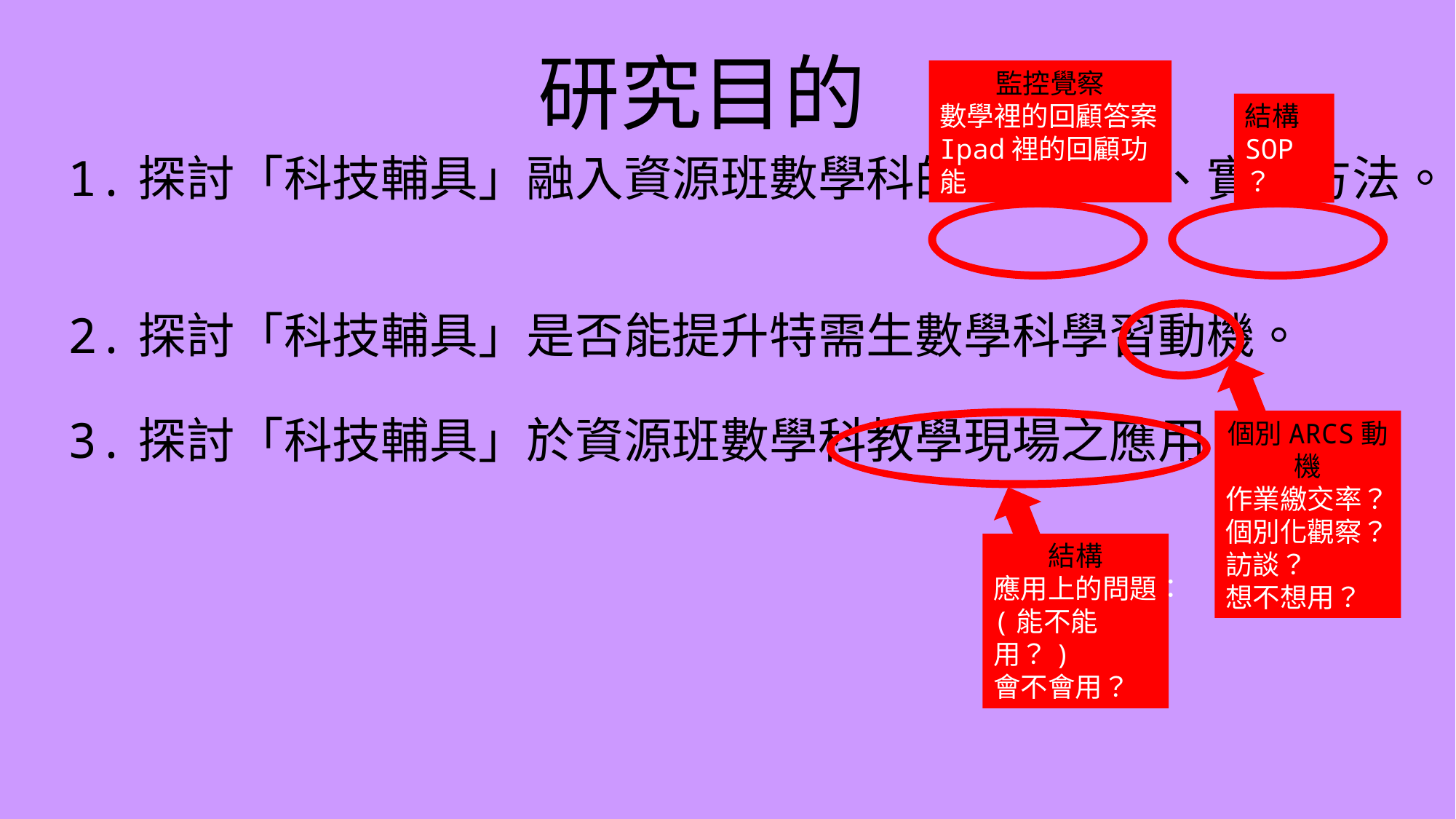

# 1.探討「科技輔具」融入資源班數學科的教學內容、實施方法。 2.探討「科技輔具」是否能提升特需生數學科學習動機。 3.探討「科技輔具」於資源班數學科教學現場之應用。
研究目的
監控覺察
數學裡的回顧答案
Ipad裡的回顧功能
結構
SOP？

個別ARCS動機
作業繳交率？
個別化觀察？訪談？
想不想用？

結構
應用上的問題：
(能不能用？)
會不會用？